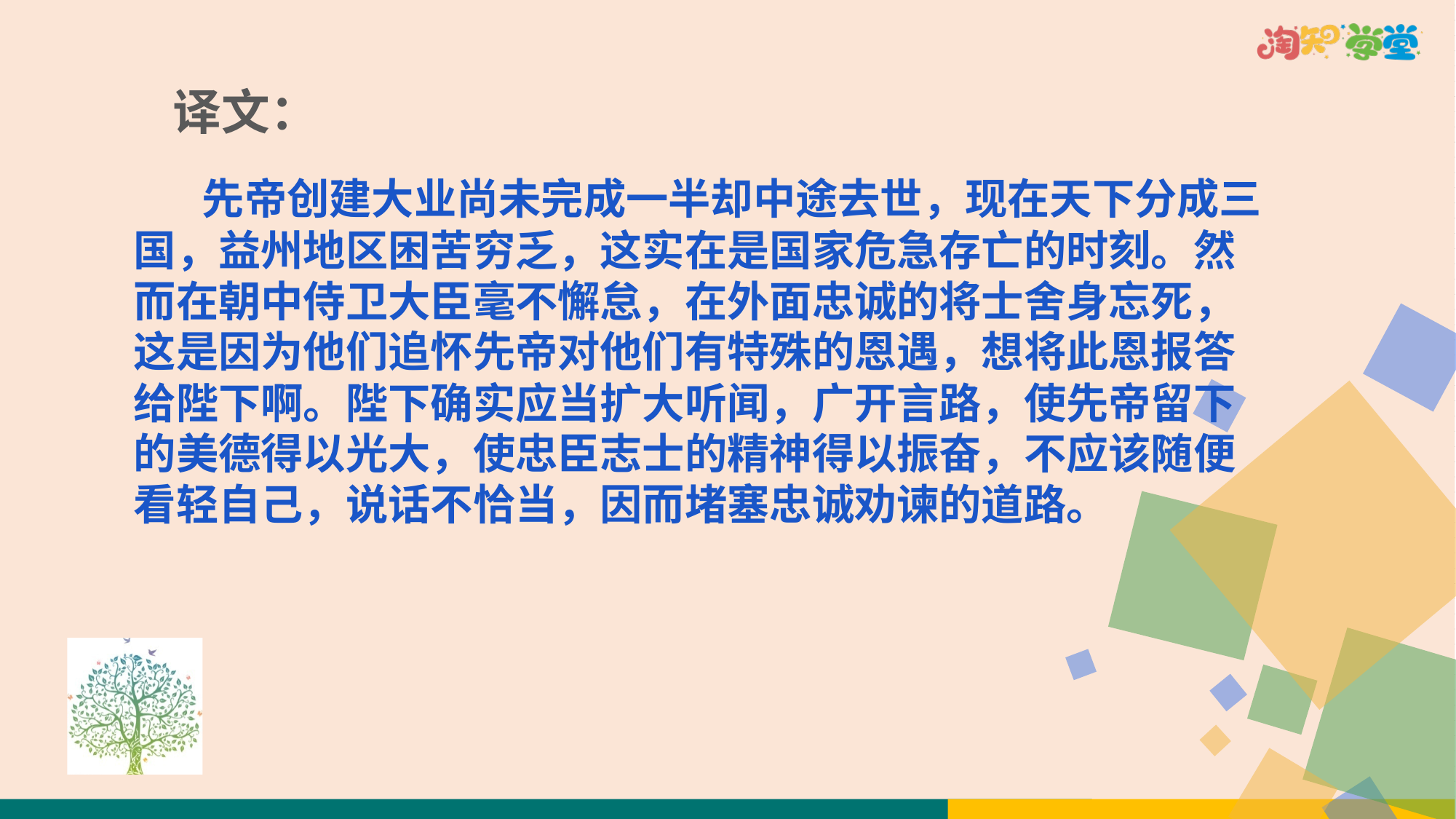

译文：
          先帝创建大业尚未完成一半却中途去世，现在天下分成三国，益州地区困苦穷乏，这实在是国家危急存亡的时刻。然而在朝中侍卫大臣毫不懈怠，在外面忠诚的将士舍身忘死，这是因为他们追怀先帝对他们有特殊的恩遇，想将此恩报答给陛下啊。陛下确实应当扩大听闻，广开言路，使先帝留下的美德得以光大，使忠臣志士的精神得以振奋，不应该随便看轻自己，说话不恰当，因而堵塞忠诚劝谏的道路。